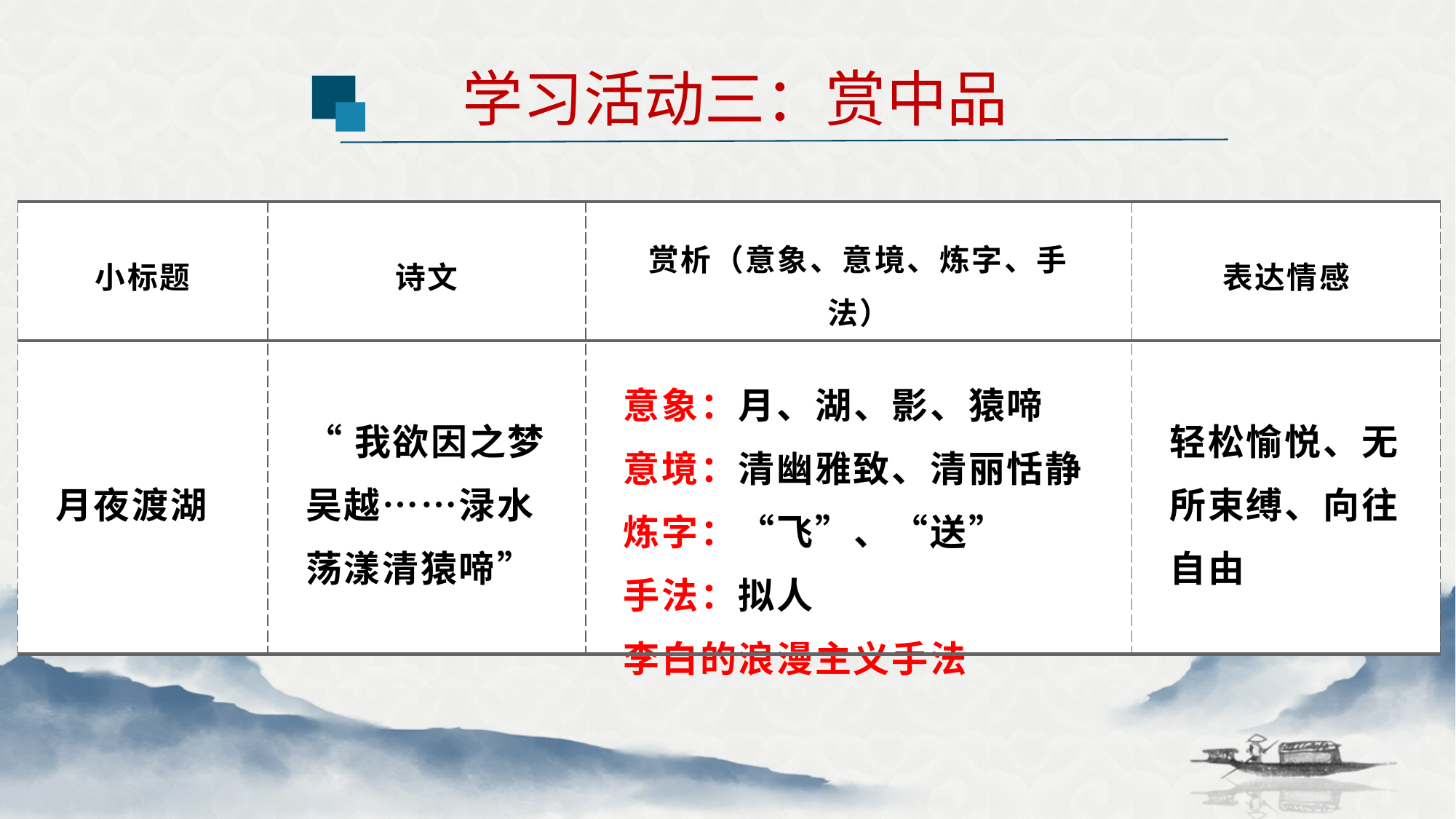

学习活动三：赏中品

| 小标题 | 诗文 | 赏析（意象、意境、炼字、手法） | 表达情感 |
| --- | --- | --- | --- |
| 月夜渡湖 | “我欲因之梦吴越……渌水荡漾清猿啼” | 意象：月、湖、影、猿啼 意境：清幽雅致、清丽恬静 炼字：“飞”、“送” 手法：拟人 李白的浪漫主义手法 | 轻松愉悦、无所束缚、向往自由 |